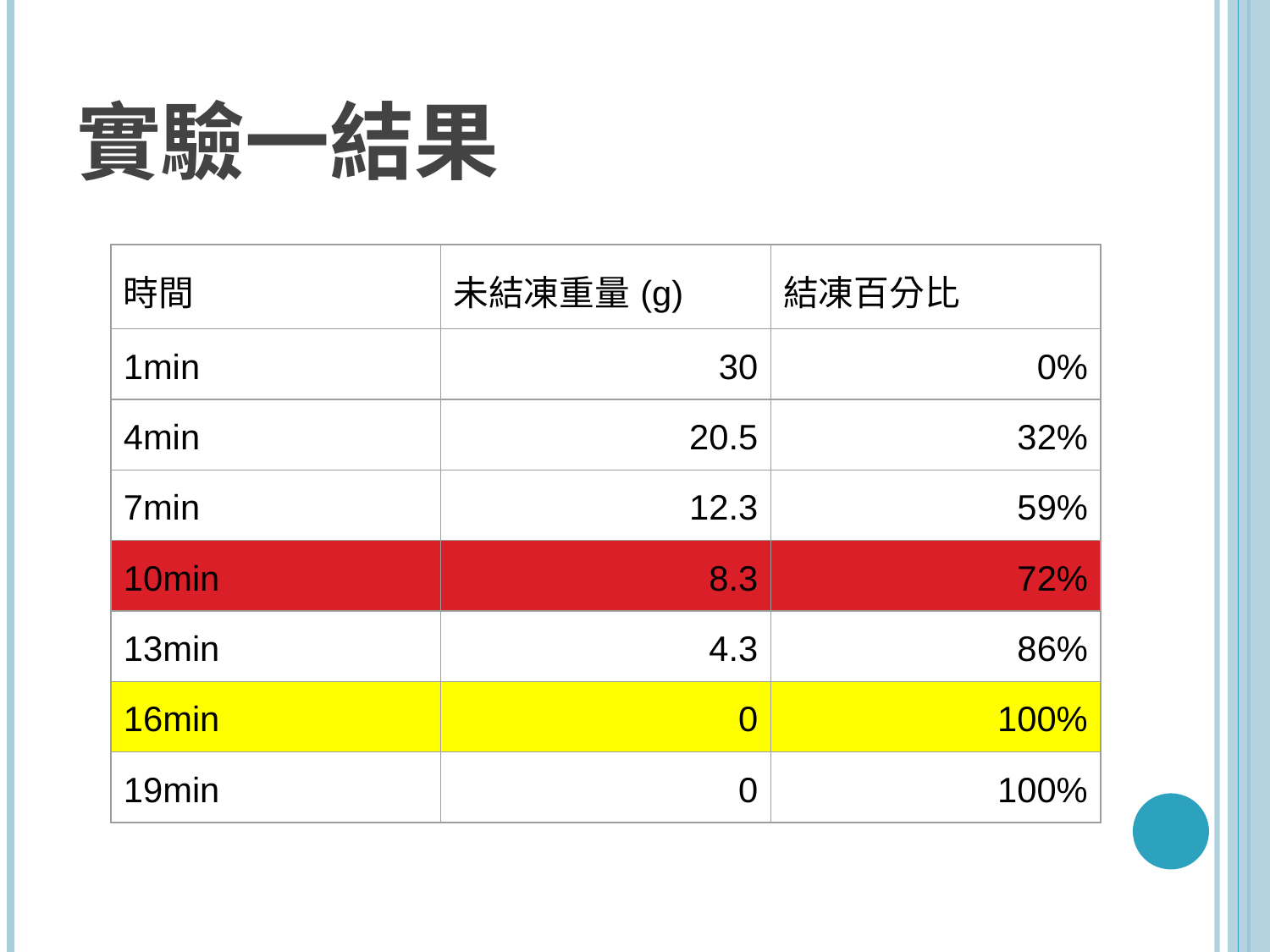

# 實驗一結果

| 時間 | 未結凍重量(g) | 結凍百分比 |
| --- | --- | --- |
| 1min | 30 | 0% |
| 4min | 20.5 | 32% |
| 7min | 12.3 | 59% |
| 10min | 8.3 | 72% |
| 13min | 4.3 | 86% |
| 16min | 0 | 100% |
| 19min | 0 | 100% |